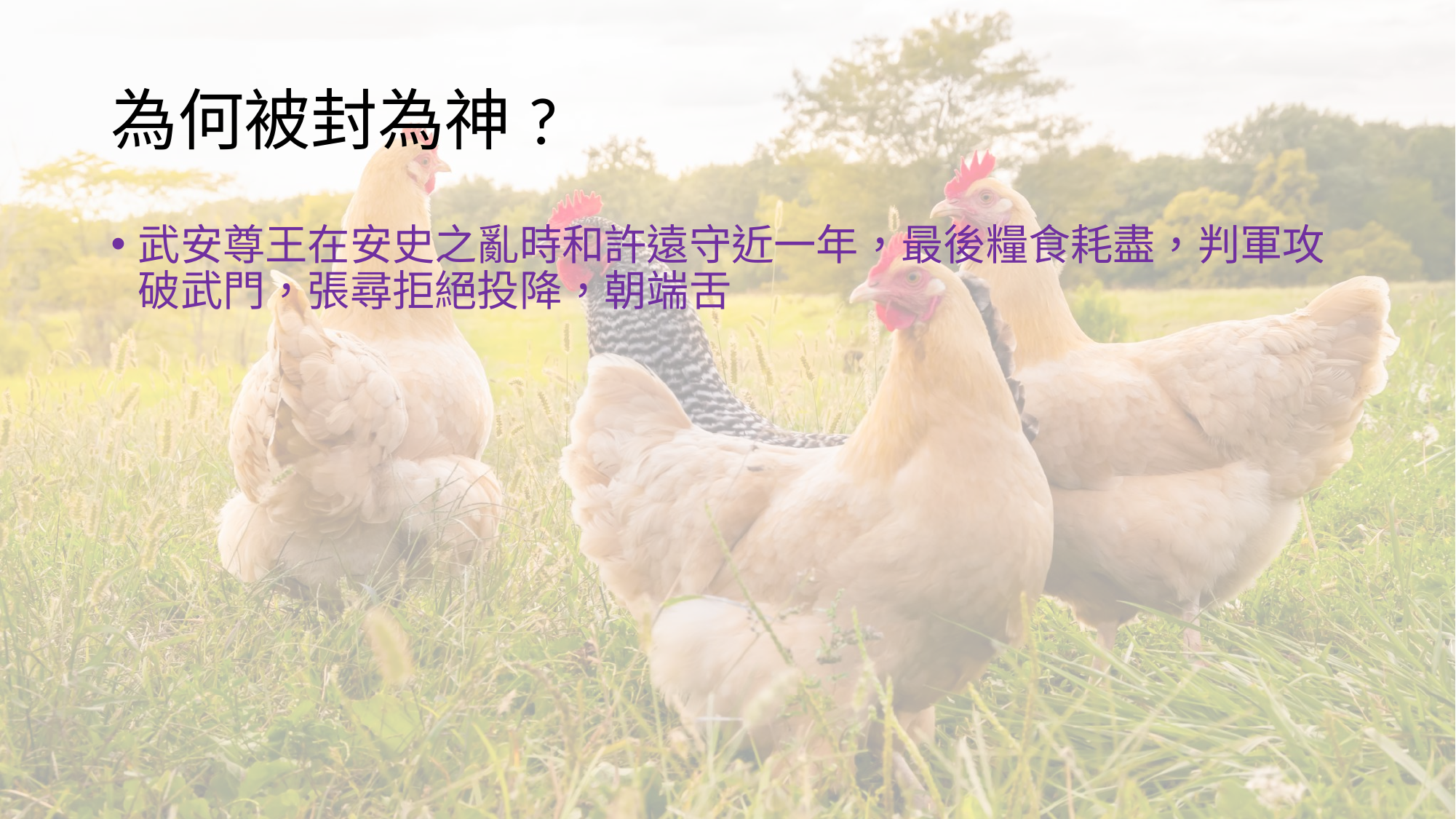

# 為何被封為神?
武安尊王在安史之亂時和許遠守近一年，最後糧食耗盡，判軍攻破武門，張尋拒絕投降，朝端舌